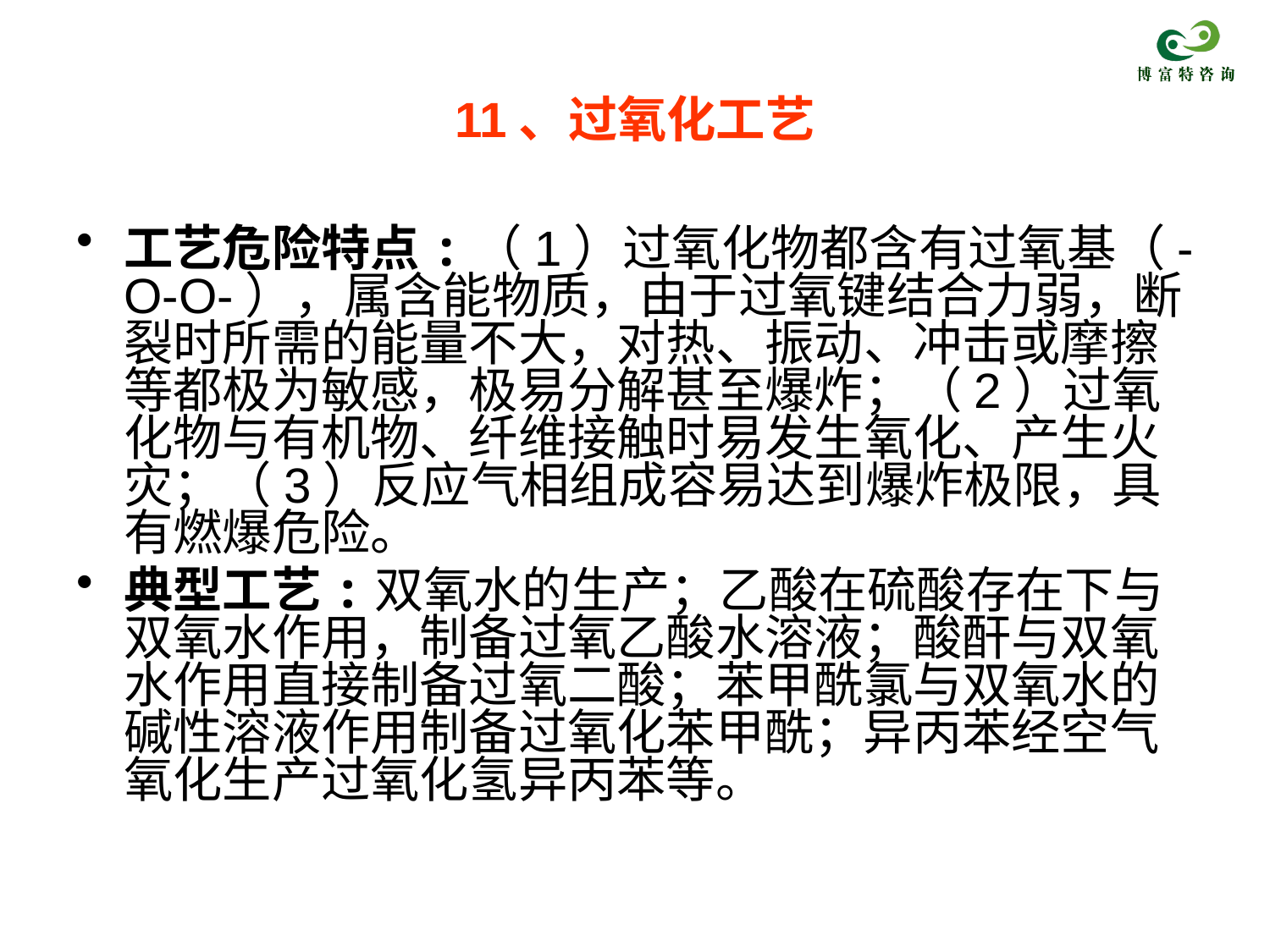

# 11、过氧化工艺
工艺危险特点:（1）过氧化物都含有过氧基（-O-O-），属含能物质，由于过氧键结合力弱，断裂时所需的能量不大，对热、振动、冲击或摩擦等都极为敏感，极易分解甚至爆炸；（2）过氧化物与有机物、纤维接触时易发生氧化、产生火灾；（3）反应气相组成容易达到爆炸极限，具有燃爆危险。
典型工艺:双氧水的生产；乙酸在硫酸存在下与双氧水作用，制备过氧乙酸水溶液；酸酐与双氧水作用直接制备过氧二酸；苯甲酰氯与双氧水的碱性溶液作用制备过氧化苯甲酰；异丙苯经空气氧化生产过氧化氢异丙苯等。